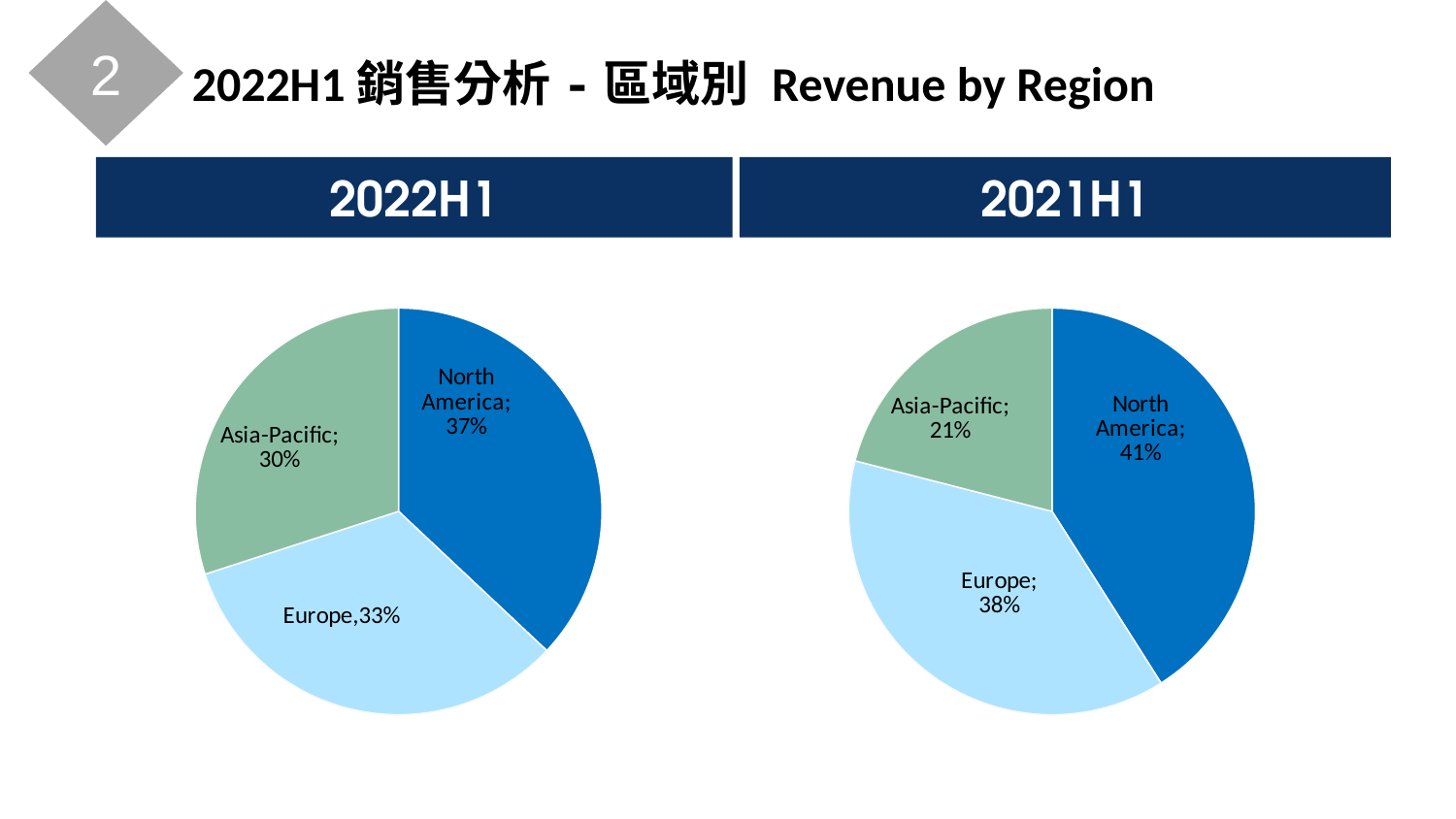

2
# 2022H1銷售分析-區域別 Revenue by Region
2022H1
2021H1

### Chart

| Category | 銷售 |
|---|---|
| North America | 0.3700000000000004 |
| Europe | 0.3300000000000009 |
| Asia-Pacific | 0.3000000000000003 |

### Chart

| Category | 銷售 |
|---|---|
| North America | 0.4100000000000003 |
| Europe | 0.38000000000000056 |
| Asia-Pacific | 0.21000000000000021 |